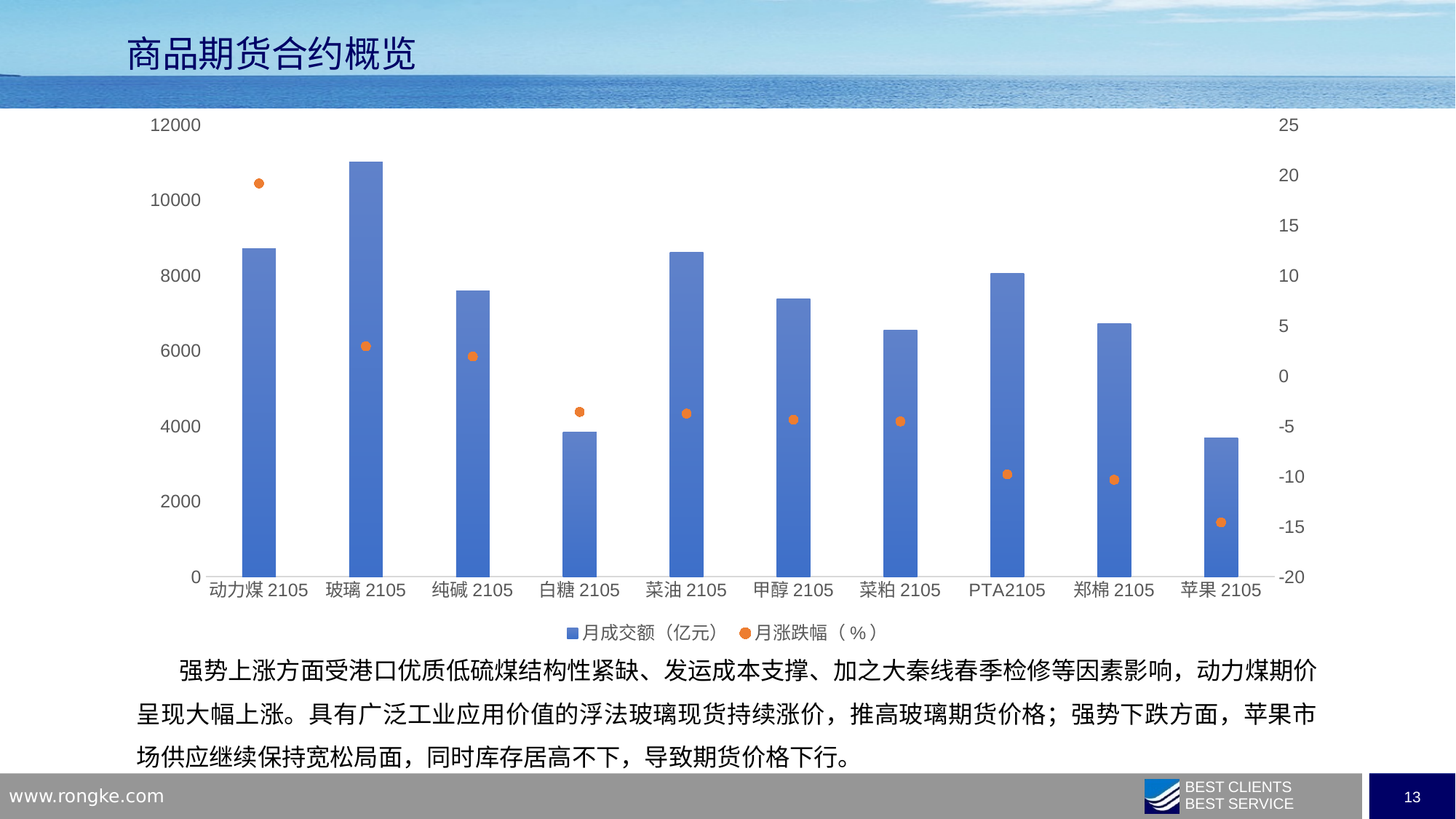

商品期货合约概览

### Chart

| Category | 月成交额（亿元） | 月涨跌幅（%） |
|---|---|---|
| 动力煤2105 | 8716.2063 | 19.2031 |
| 玻璃2105 | 11026.1088 | 2.9742 |
| 纯碱2105 | 7589.5414 | 1.9576 |
| 白糖2105 | 3844.6327 | -3.5741 |
| 菜油2105 | 8632.4841 | -3.7399 |
| 甲醇2105 | 7389.6475 | -4.3391 |
| 菜粕2105 | 6555.4192 | -4.5179 |
| PTA2105 | 8056.0446 | -9.7983 |
| 郑棉2105 | 6736.5365 | -10.3291 |
| 苹果2105 | 3691.3207 | -14.5796 |
强势上涨方面受港口优质低硫煤结构性紧缺、发运成本支撑、加之大秦线春季检修等因素影响，动力煤期价呈现大幅上涨。具有广泛工业应用价值的浮法玻璃现货持续涨价，推高玻璃期货价格；强势下跌方面，苹果市场供应继续保持宽松局面，同时库存居高不下，导致期货价格下行。